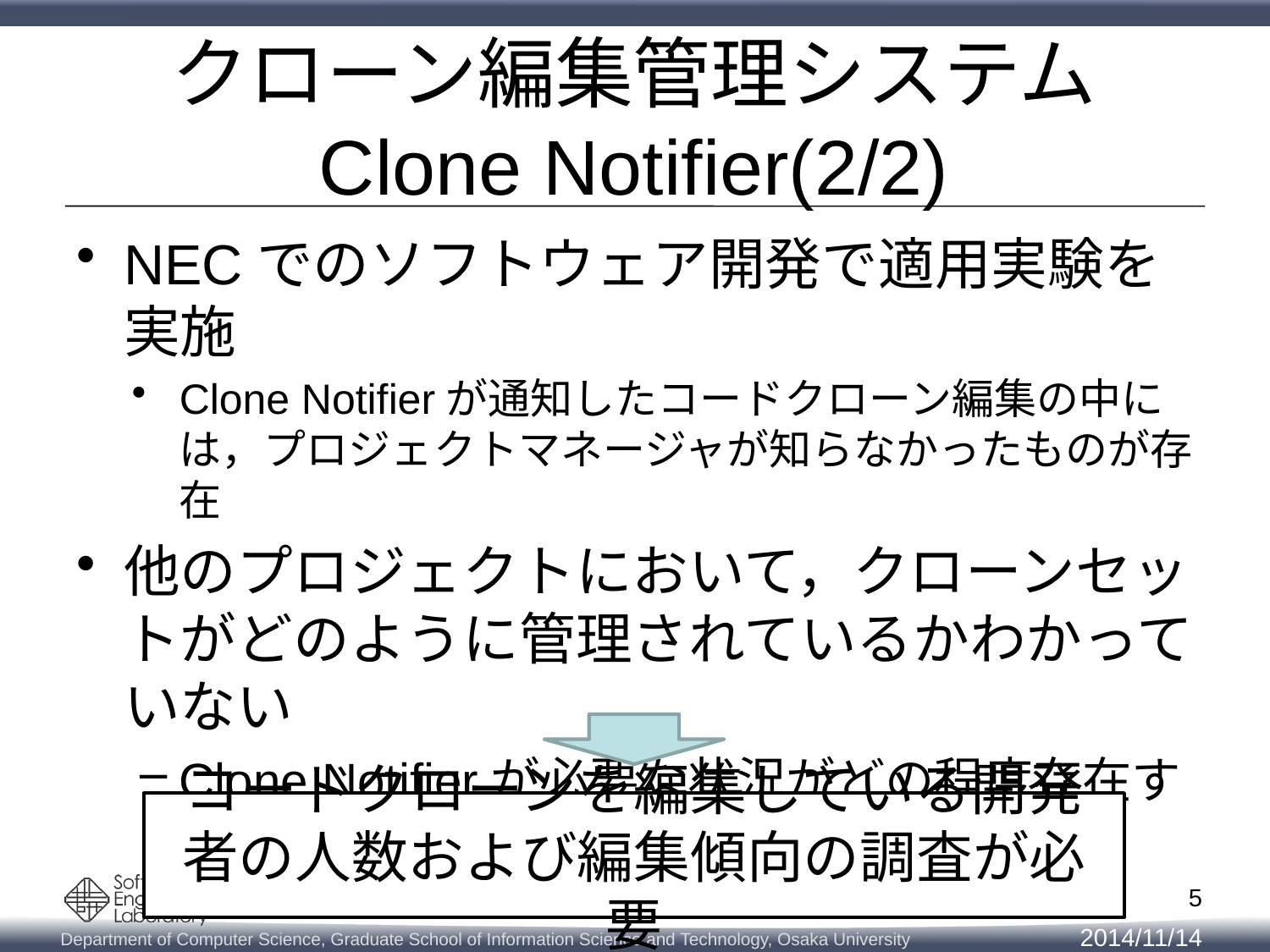

# クローン編集管理システム Clone Notifier(2/2)
NECでのソフトウェア開発で適用実験を実施
Clone Notifierが通知したコードクローン編集の中には，プロジェクトマネージャが知らなかったものが存在
他のプロジェクトにおいて，クローンセットがどのように管理されているかわかっていない
Clone Notifierが必要な状況がどの程度存在するのかわかっていない

コードクローンを編集している開発者の人数および編集傾向の調査が必要
5
2014/11/14